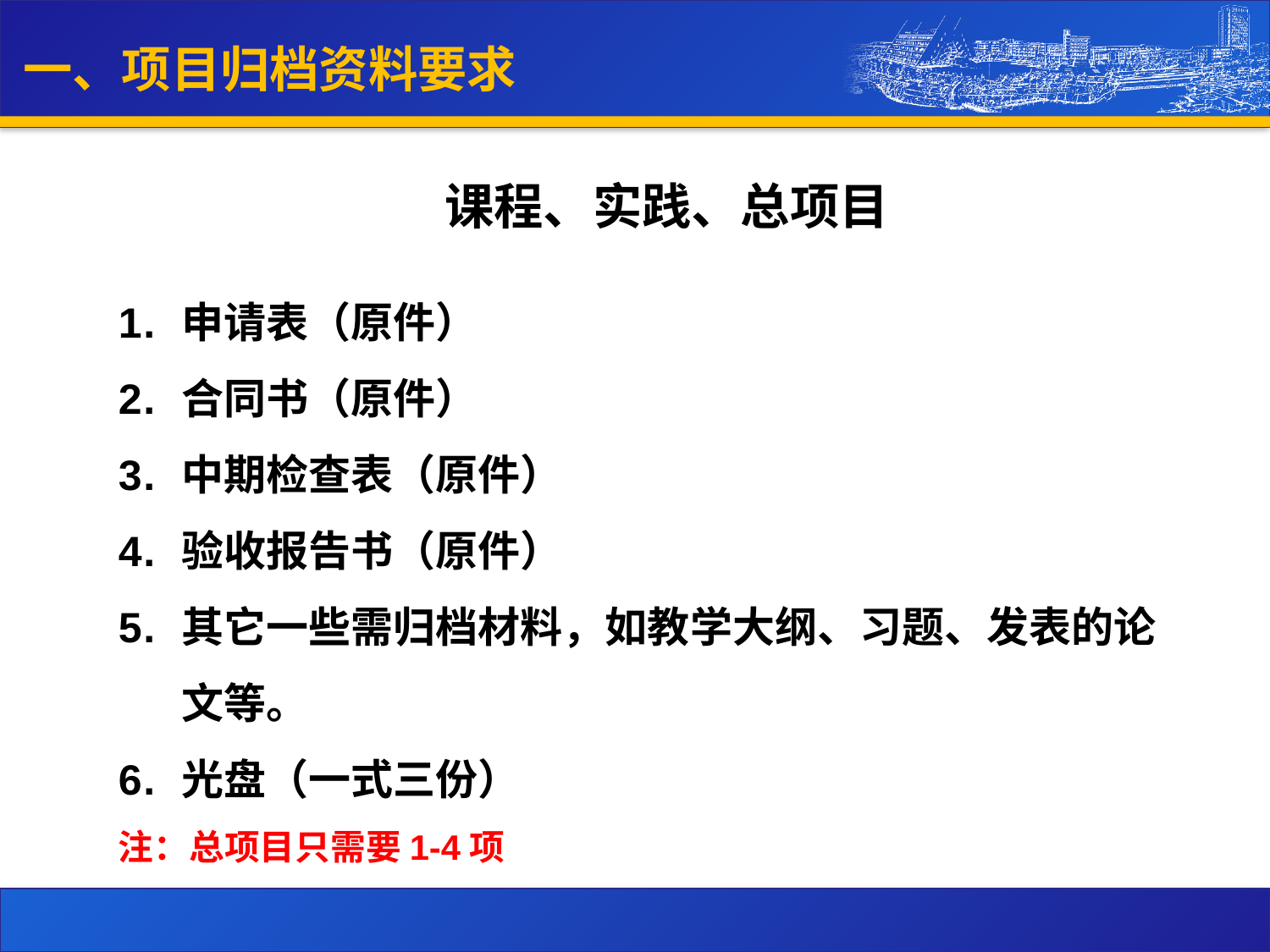

一、项目归档资料要求
课程、实践、总项目
申请表（原件）
合同书（原件）
中期检查表（原件）
验收报告书（原件）
其它一些需归档材料，如教学大纲、习题、发表的论文等。
光盘（一式三份）
注：总项目只需要1-4项